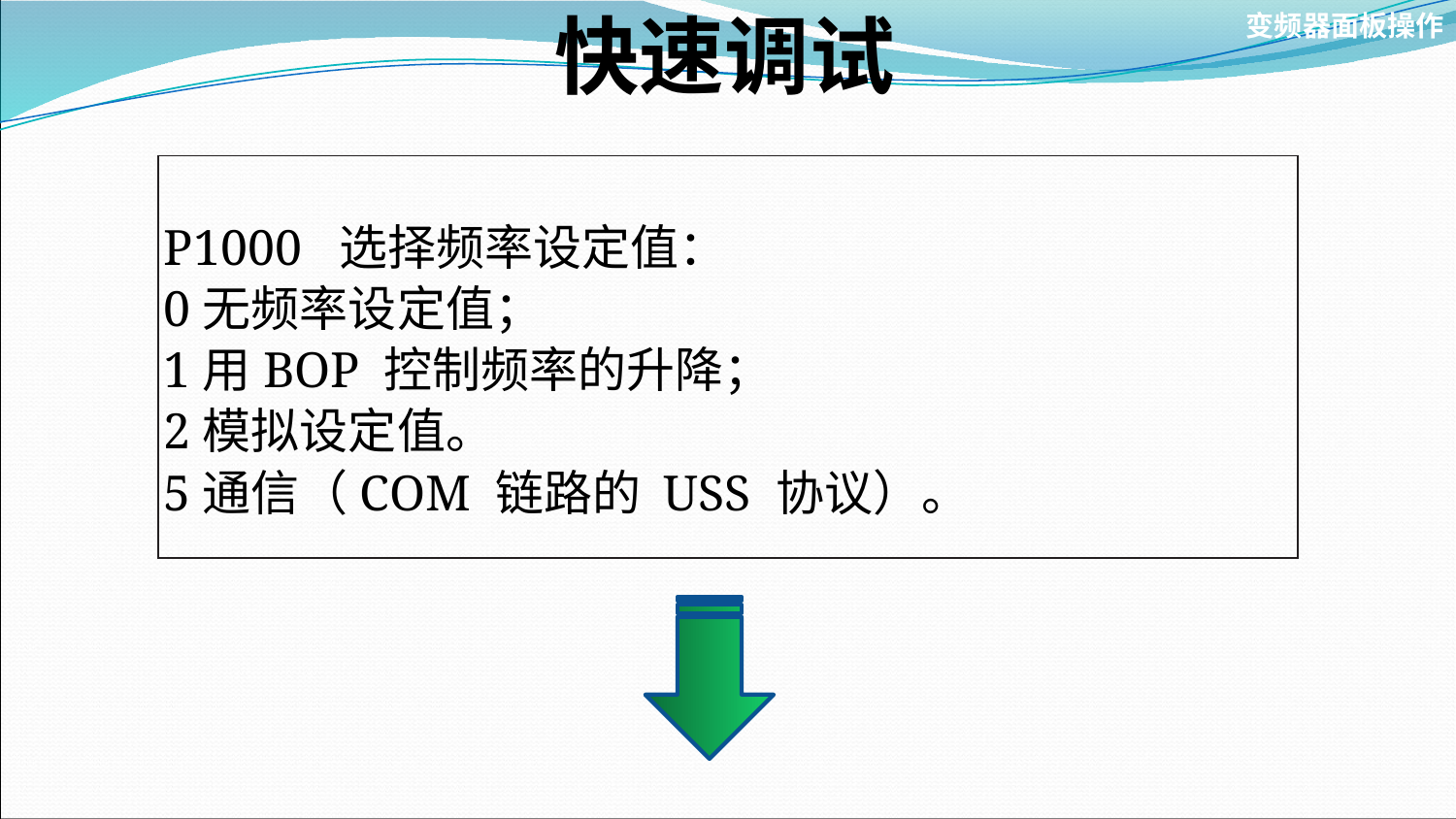

快速调试
变频器面板操作

P1000  选择频率设定值：
0无频率设定值；
1用BOP 控制频率的升降；
2模拟设定值。
5通信（COM 链路的 USS 协议）。

13